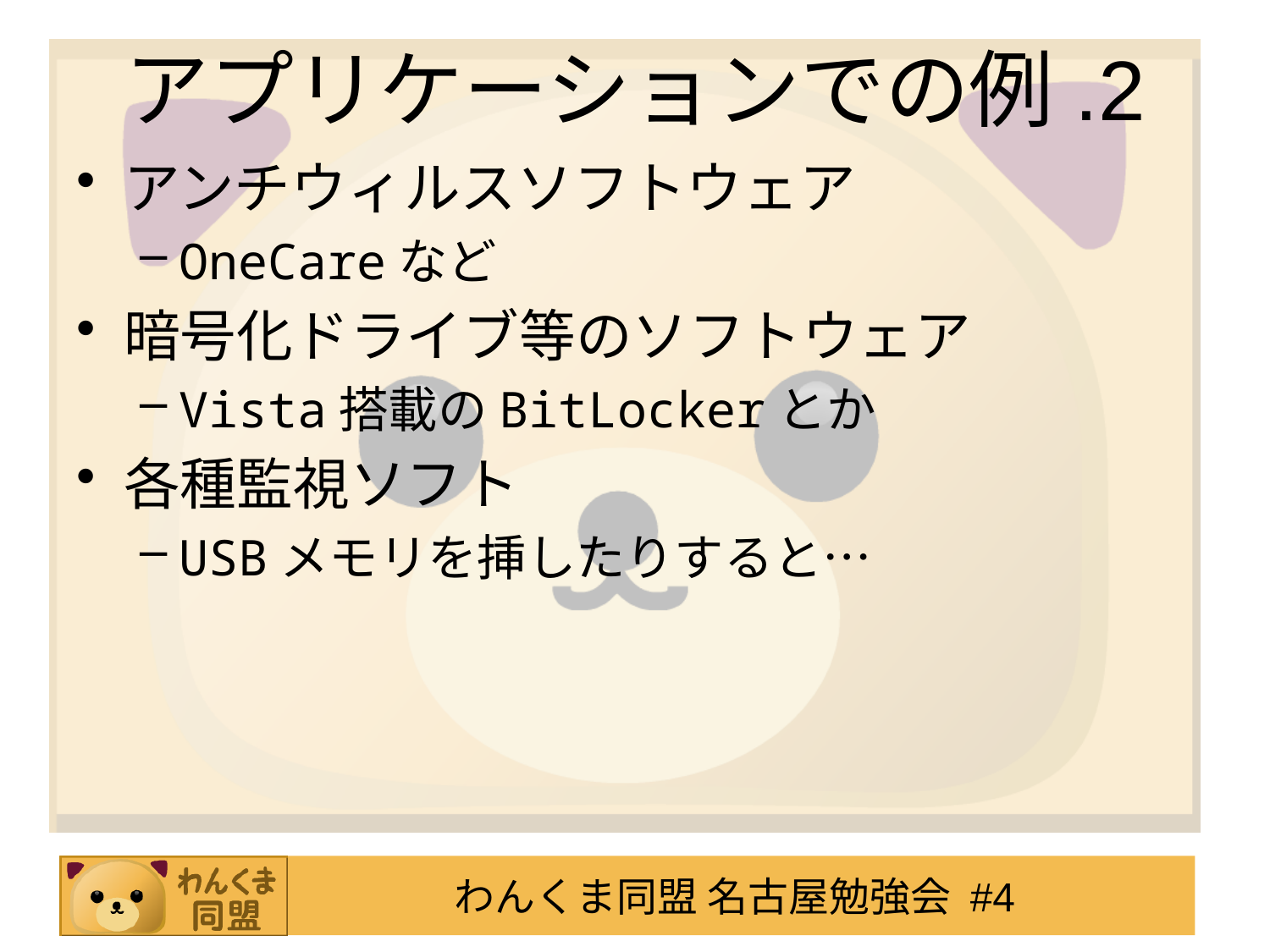

# アプリケーションでの例.2
アンチウィルスソフトウェア
OneCareなど
暗号化ドライブ等のソフトウェア
Vista搭載のBitLockerとか
各種監視ソフト
USBメモリを挿したりすると…